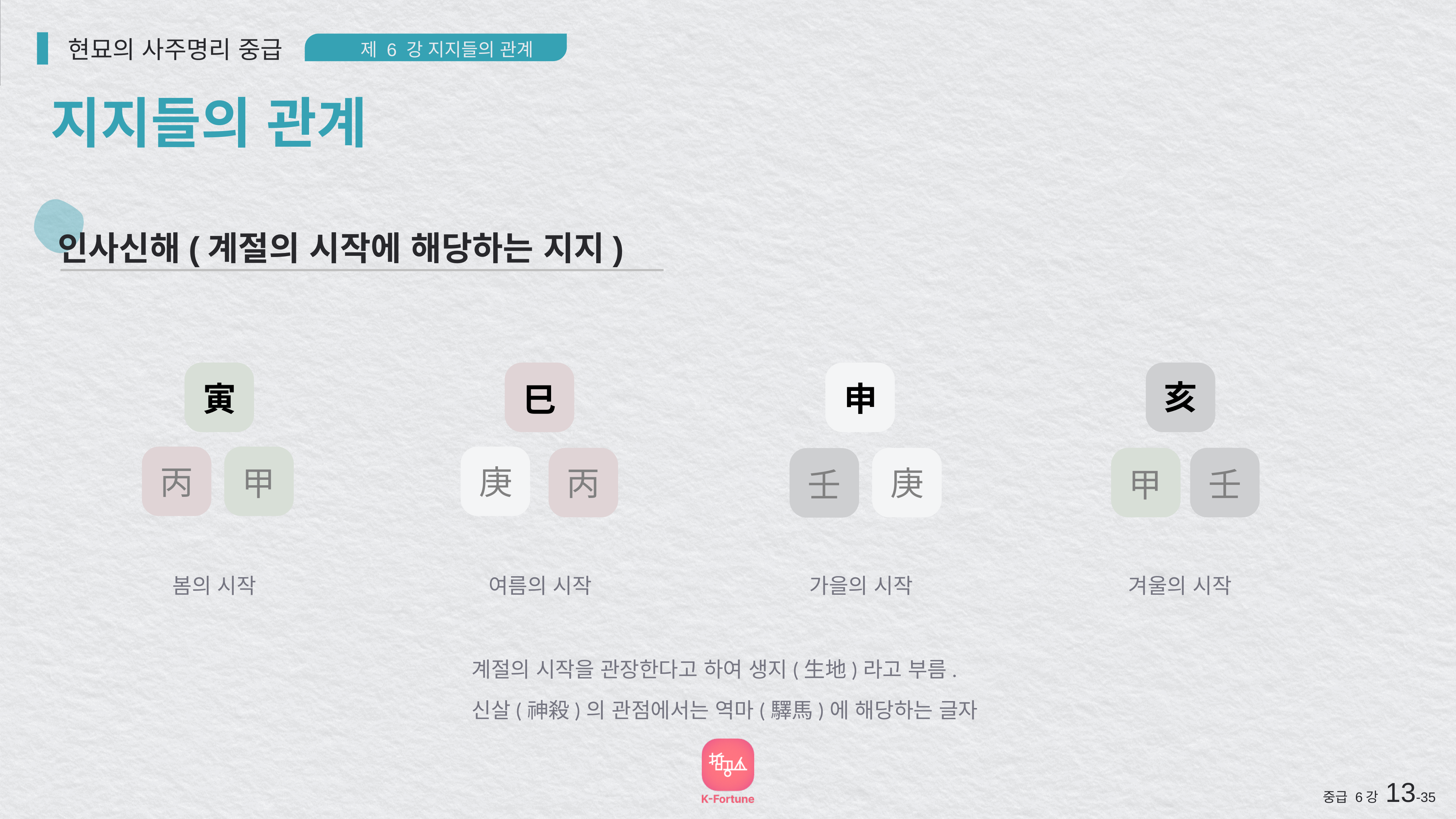

현묘의 사주명리 중급

제 6 강 지지들의 관계
지지들의 관계

인사신해(계절의 시작에 해당하는 지지)

寅

巳

申

亥

丙

甲

庚

甲

壬

丙

庚

壬
겨울의 시작
가을의 시작
여름의 시작
봄의 시작
계절의 시작을 관장한다고 하여 생지(生地)라고 부름.
신살(神殺)의 관점에서는 역마(驛馬)에 해당하는 글자